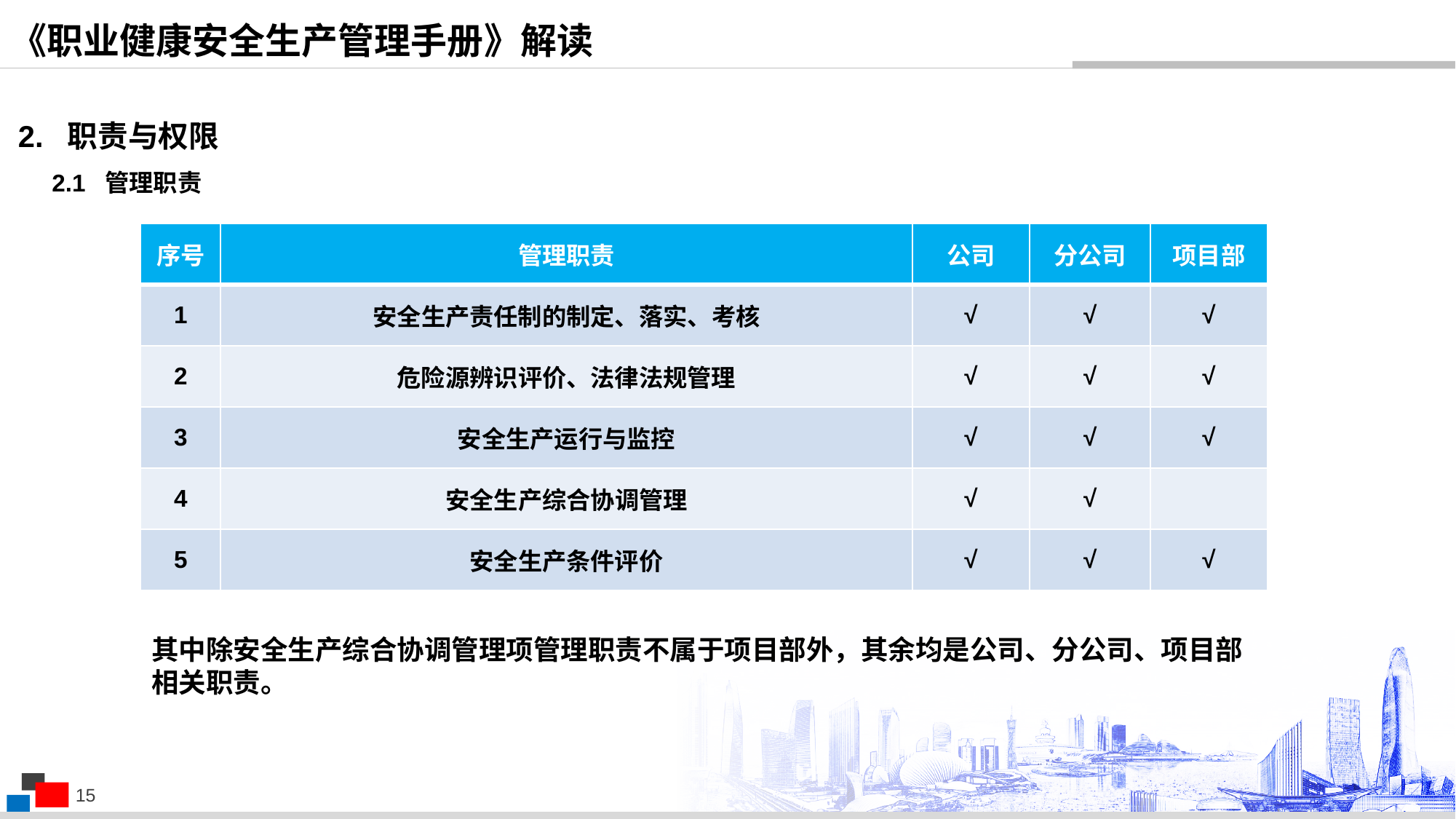

《职业健康安全生产管理手册》解读

2.  职责与权限
2.1  管理职责
| 序号 | 管理职责 | 公司 | 分公司 | 项目部 |
| --- | --- | --- | --- | --- |
| 1 | 安全生产责任制的制定、落实、考核 | √ | √ | √ |
| 2 | 危险源辨识评价、法律法规管理 | √ | √ | √ |
| 3 | 安全生产运行与监控 | √ | √ | √ |
| 4 | 安全生产综合协调管理 | √ | √ |  |
| 5 | 安全生产条件评价 | √ | √ | √ |
其中除安全生产综合协调管理项管理职责不属于项目部外，其余均是公司、分公司、项目部相关职责。